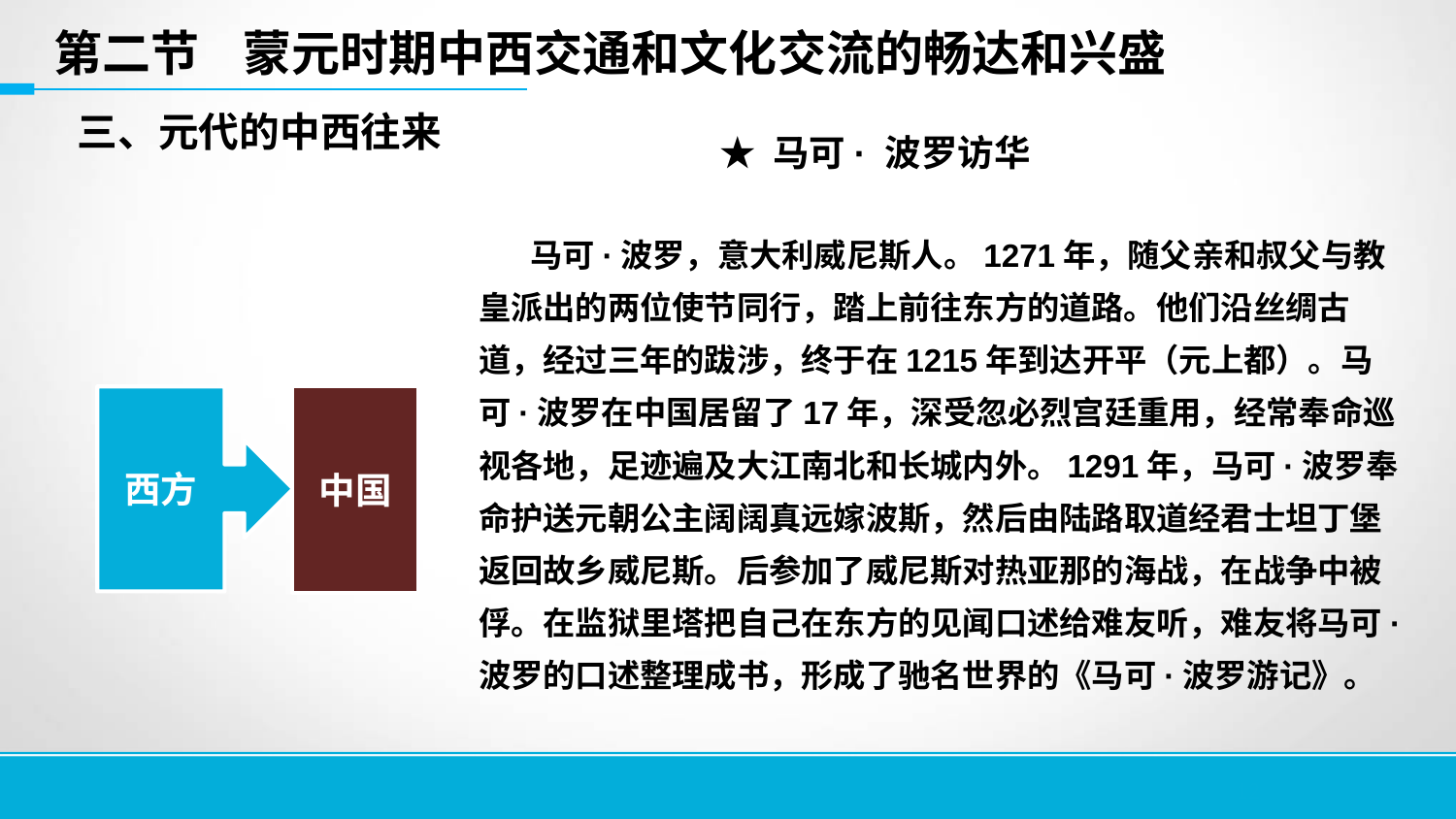

第二节    蒙元时期中西交通和文化交流的畅达和兴盛

三、元代的中西往来

★ 马可· 波罗访华
      马可·波罗，意大利威尼斯人。1271年，随父亲和叔父与教皇派出的两位使节同行，踏上前往东方的道路。他们沿丝绸古道，经过三年的跋涉，终于在1215年到达开平（元上都）。马可·波罗在中国居留了17年，深受忽必烈宫廷重用，经常奉命巡视各地，足迹遍及大江南北和长城内外。1291年，马可·波罗奉命护送元朝公主阔阔真远嫁波斯，然后由陆路取道经君士坦丁堡返回故乡威尼斯。后参加了威尼斯对热亚那的海战，在战争中被俘。在监狱里塔把自己在东方的见闻口述给难友听，难友将马可·波罗的口述整理成书，形成了驰名世界的《马可·波罗游记》。
西方
中国
12